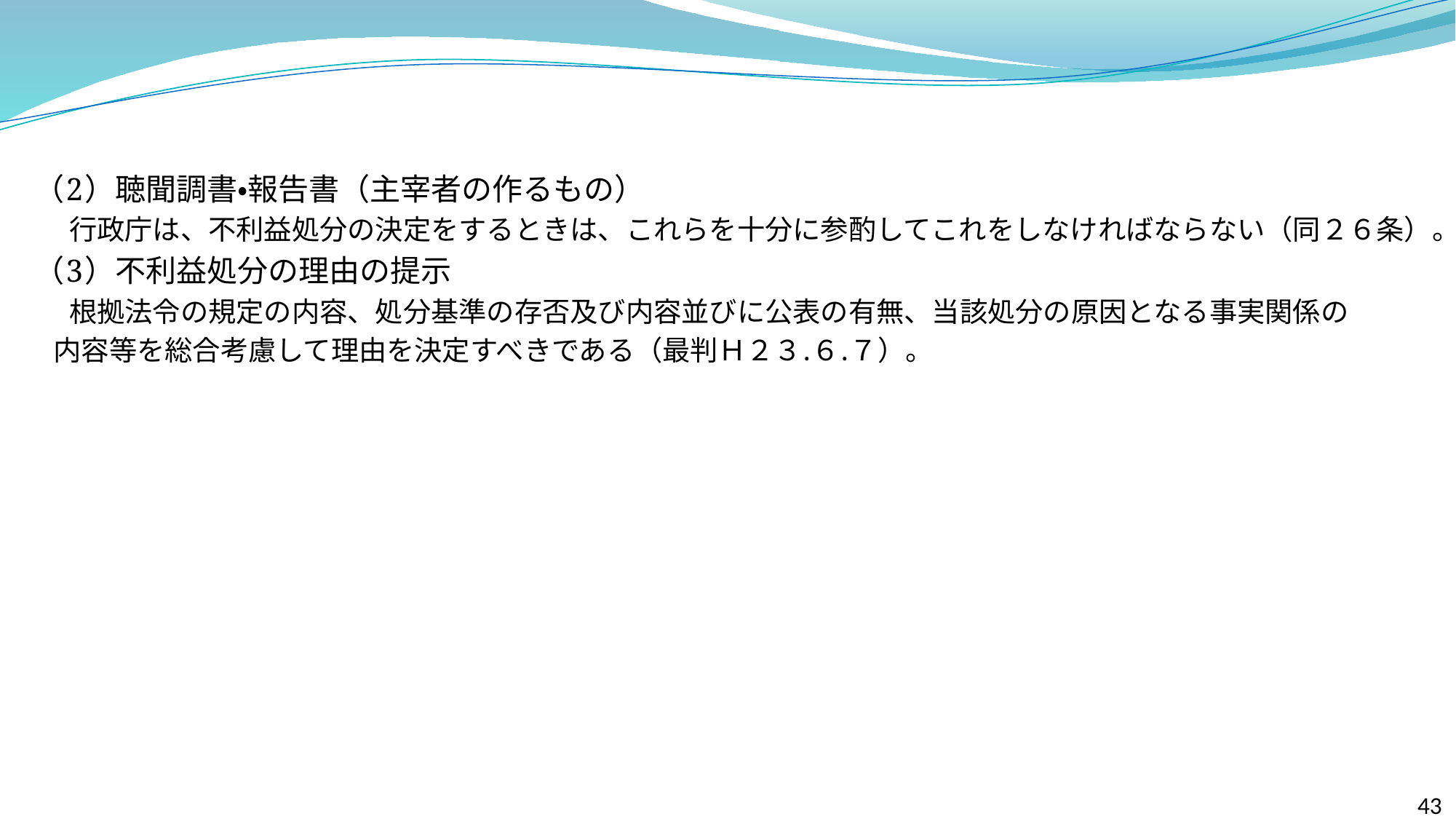

（2）聴聞調書・報告書（主宰者の作るもの）
 　行政庁は、不利益処分の決定をするときは、これらを十分に参酌してこれをしなければならない（同２６条）。
（3）不利益処分の理由の提示
 　根拠法令の規定の内容、処分基準の存否及び内容並びに公表の有無、当該処分の原因となる事実関係の
   内容等を総合考慮して理由を決定すべきである（最判Ｈ２３.６.７）。

43